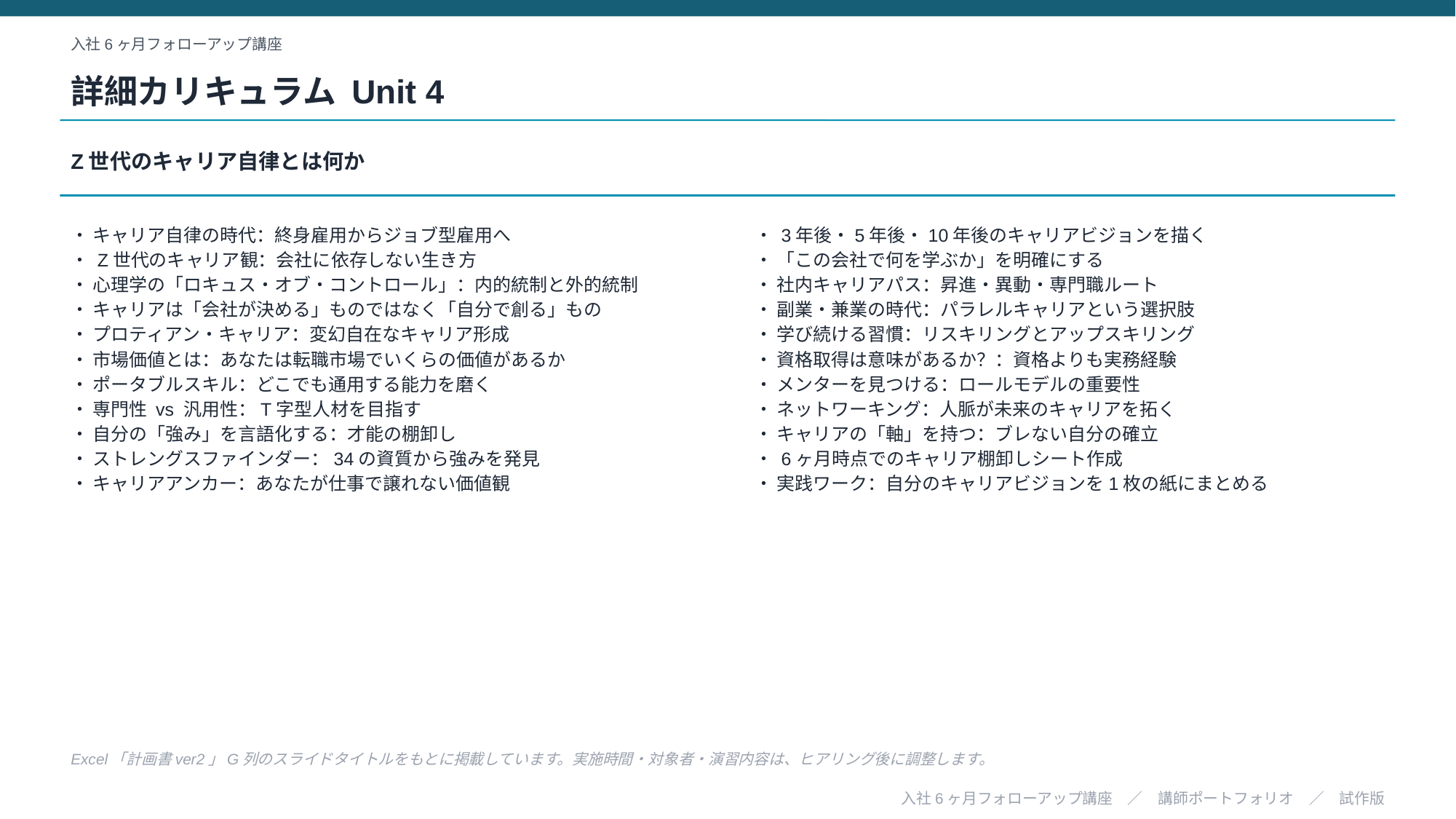

入社6ヶ月フォローアップ講座
詳細カリキュラム Unit 4

Z世代のキャリア自律とは何か

・ キャリア自律の時代：終身雇用からジョブ型雇用へ
・ Z世代のキャリア観：会社に依存しない生き方
・ 心理学の「ロキュス・オブ・コントロール」：内的統制と外的統制
・ キャリアは「会社が決める」ものではなく「自分で創る」もの
・ プロティアン・キャリア：変幻自在なキャリア形成
・ 市場価値とは：あなたは転職市場でいくらの価値があるか
・ ポータブルスキル：どこでも通用する能力を磨く
・ 専門性 vs 汎用性：T字型人材を目指す
・ 自分の「強み」を言語化する：才能の棚卸し
・ ストレングスファインダー：34の資質から強みを発見
・ キャリアアンカー：あなたが仕事で譲れない価値観
・ 3年後・5年後・10年後のキャリアビジョンを描く
・ 「この会社で何を学ぶか」を明確にする
・ 社内キャリアパス：昇進・異動・専門職ルート
・ 副業・兼業の時代：パラレルキャリアという選択肢
・ 学び続ける習慣：リスキリングとアップスキリング
・ 資格取得は意味があるか？：資格よりも実務経験
・ メンターを見つける：ロールモデルの重要性
・ ネットワーキング：人脈が未来のキャリアを拓く
・ キャリアの「軸」を持つ：ブレない自分の確立
・ 6ヶ月時点でのキャリア棚卸しシート作成
・ 実践ワーク：自分のキャリアビジョンを1枚の紙にまとめる
Excel「計画書ver2」G列のスライドタイトルをもとに掲載しています。実施時間・対象者・演習内容は、ヒアリング後に調整します。
入社6ヶ月フォローアップ講座　／　講師ポートフォリオ　／　試作版